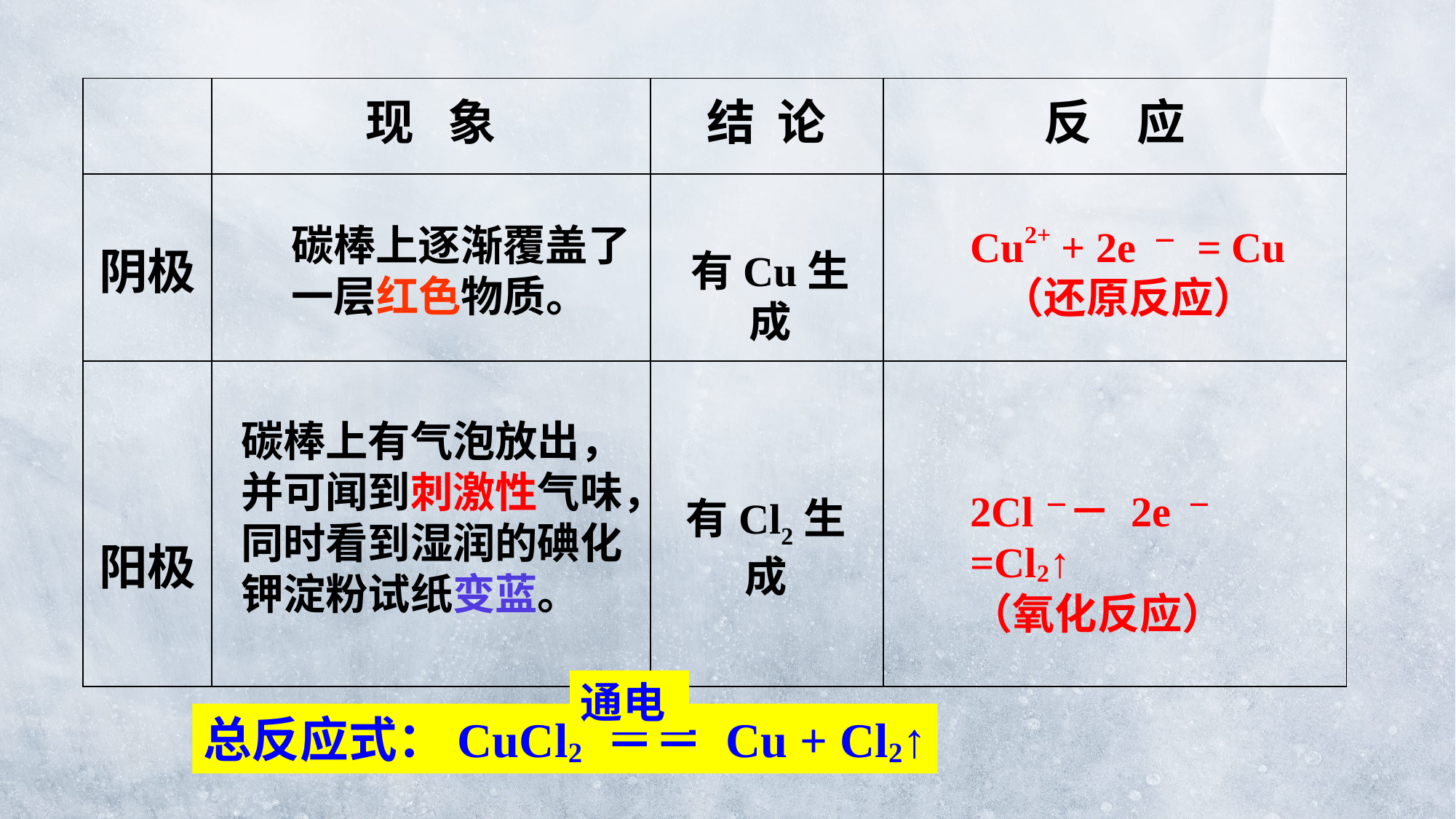

|  | 现 象 | 结 论 | 反 应 |
| --- | --- | --- | --- |
| 阴极 |  |  |  |
| 阳极 |  |  |  |
碳棒上逐渐覆盖了一层红色物质。
Cu2+ + 2e － = Cu   （还原反应）
有Cu生成
碳棒上有气泡放出，并可闻到刺激性气味，同时看到湿润的碘化钾淀粉试纸变蓝。
2Cl－－ 2e － =Cl2↑
（氧化反应）
有Cl2生成
通电
总反应式：CuCl2 ＝＝ Cu + Cl2↑